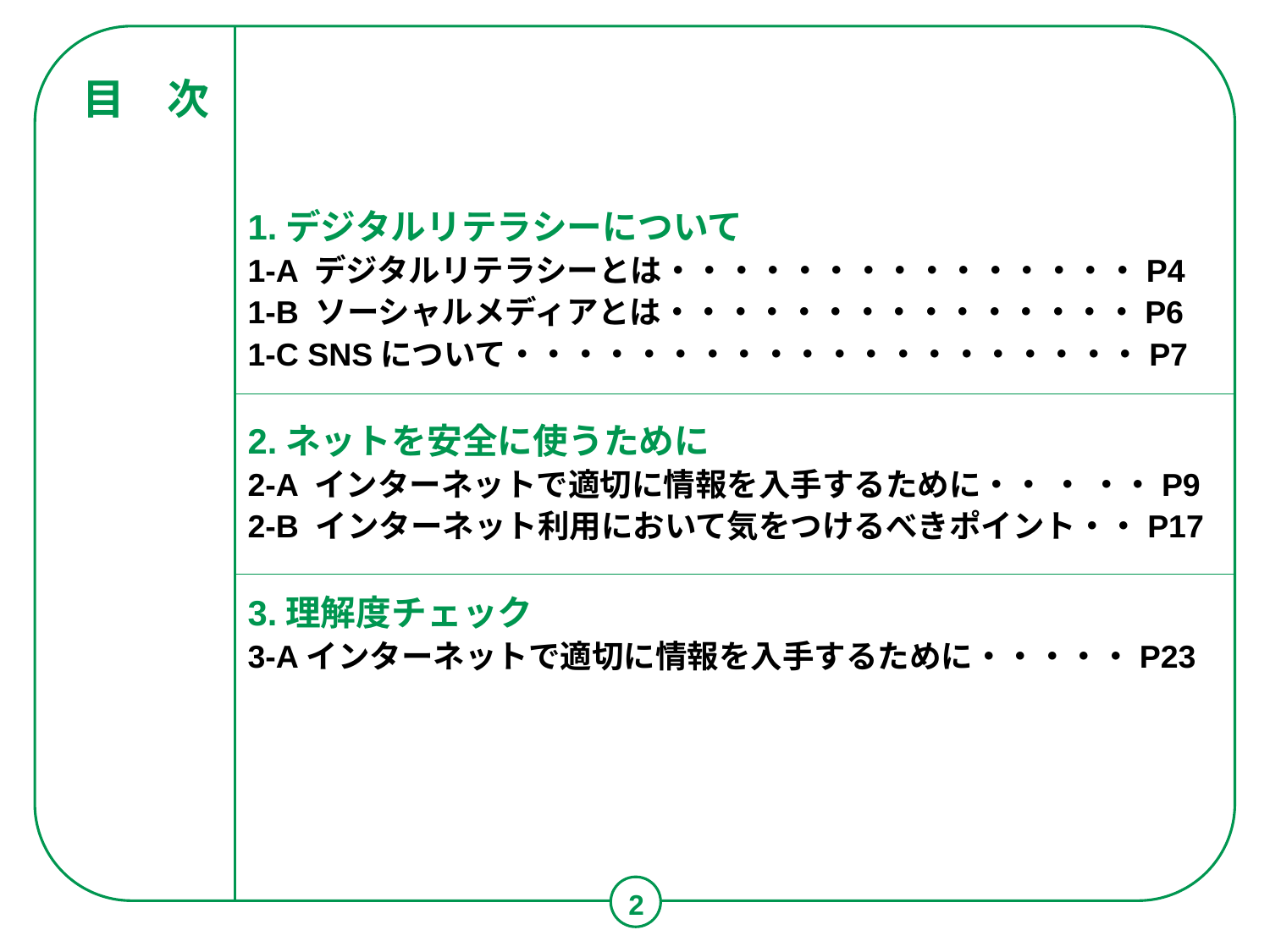

目　次
1.デジタルリテラシーについて
1-A デジタルリテラシーとは・・・・・・・・・・・・・・・P4
1-B ソーシャルメディアとは・・・・・・・・・・・・・・・P6
1-C SNSについて・・・・・・・・・・・・・・・・・・・・P7

2.ネットを安全に使うために
2-A インターネットで適切に情報を入手するために・・ ・ ・・P9
2-B インターネット利用において気をつけるべきポイント・・P17

3.理解度チェック
3-Aインターネットで適切に情報を入手するために・・・・・P23